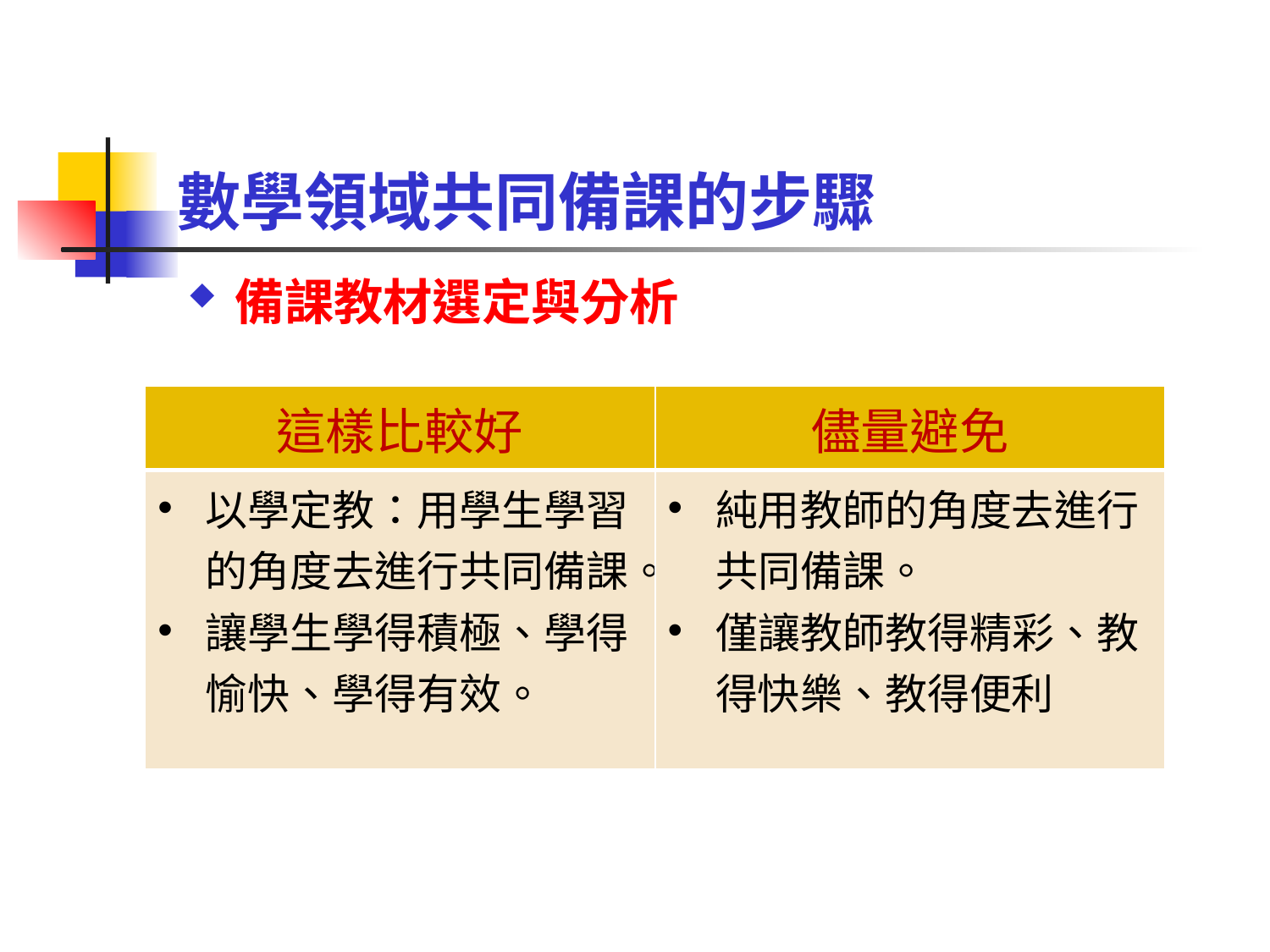

# 數學領域共同備課的步驟
備課教材選定與分析

| 這樣比較好 | 儘量避免 |
| --- | --- |
| 以學定教：用學生學習的角度去進行共同備課。 讓學生學得積極、學得愉快、學得有效。 | 純用教師的角度去進行共同備課。 僅讓教師教得精彩、教得快樂、教得便利 |